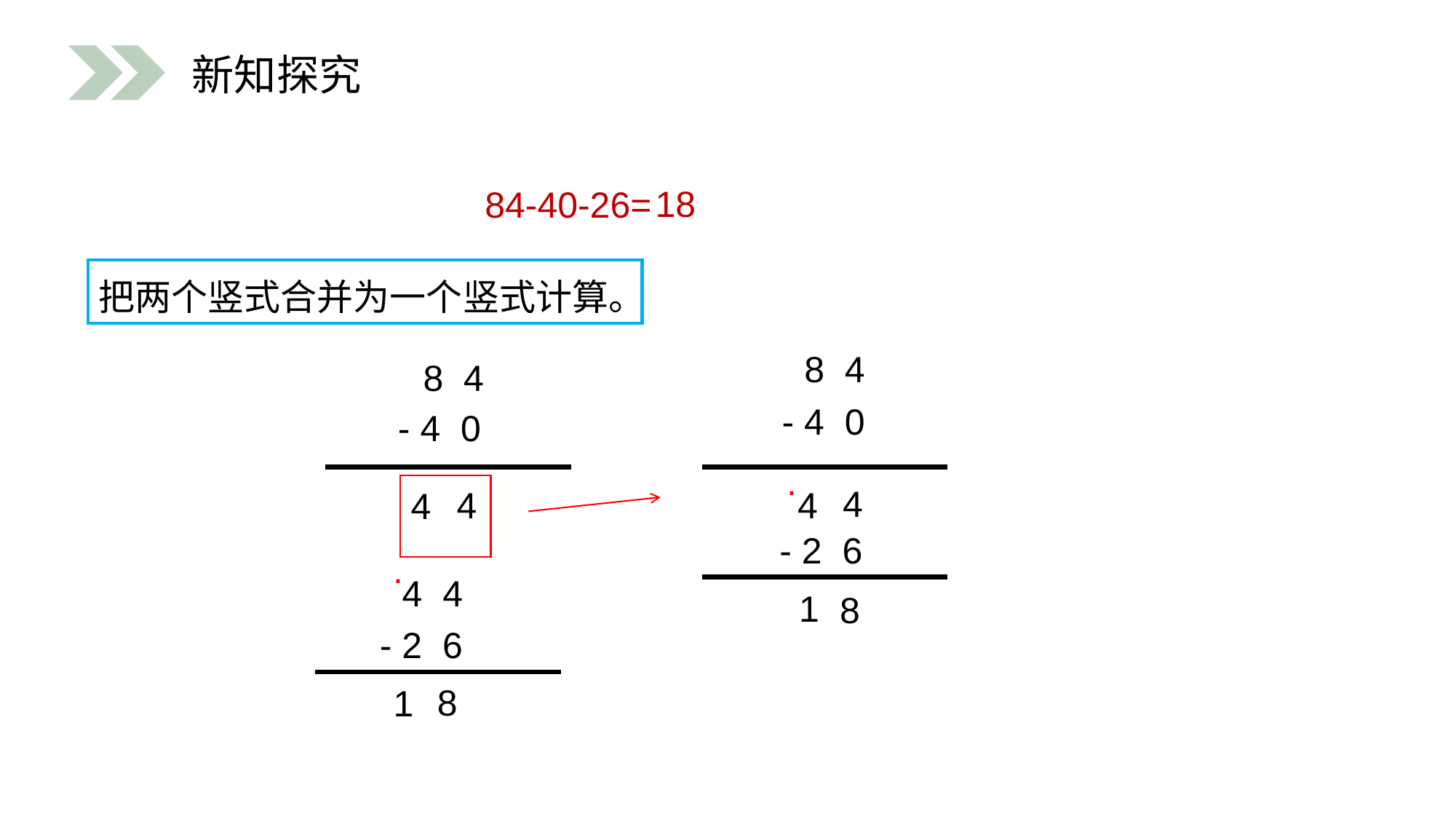

新知探究
18
84-40-26=
把两个竖式合并为一个竖式计算。
   8  4
- 4  0
   8  4
- 4  0
.

4
4
4
4
- 2  6
.
   4  4
1
8
- 2  6
8
1